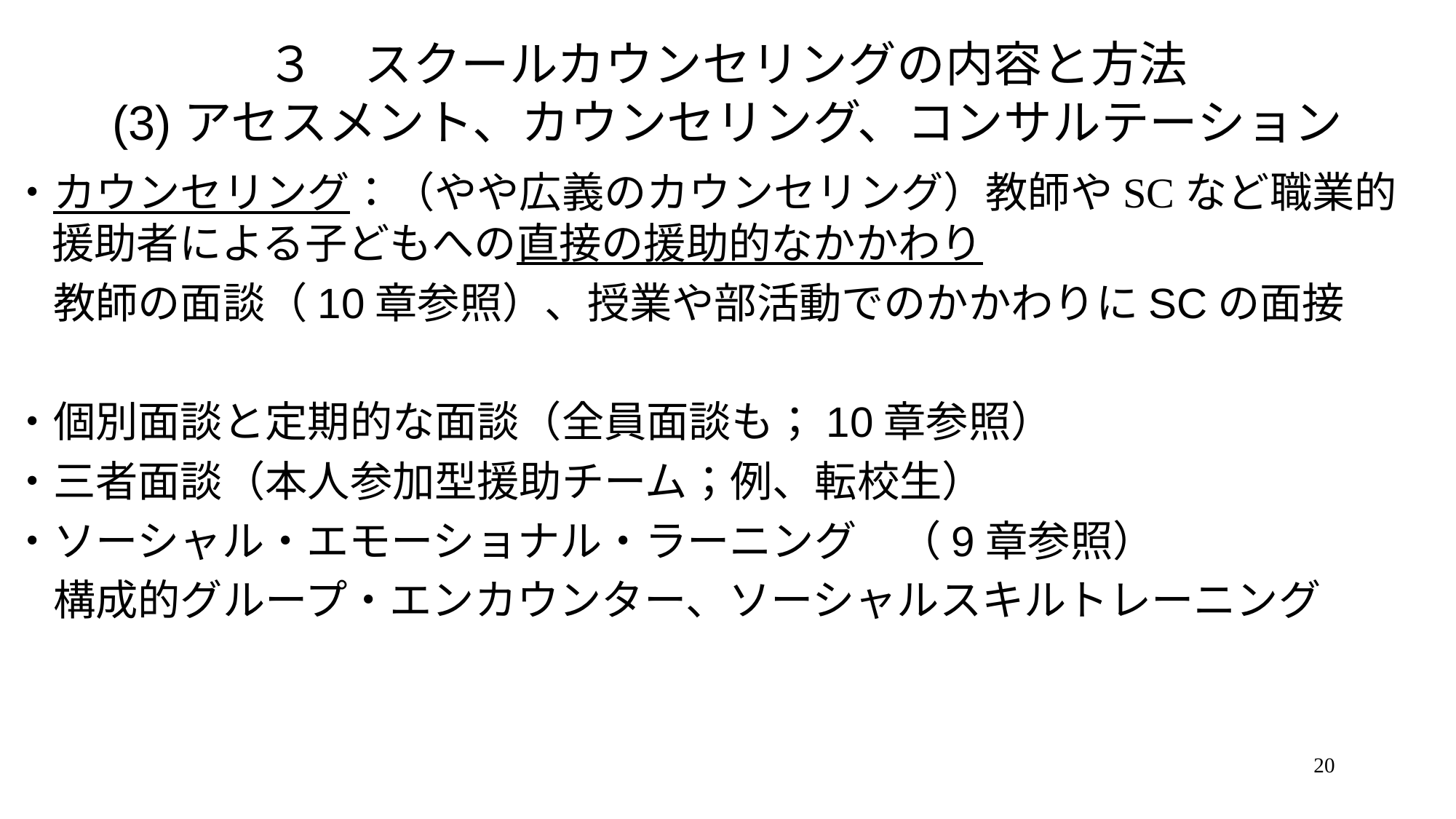

# ３　スクールカウンセリングの内容と方法 (3)アセスメント、カウンセリング、コンサルテーション

・カウンセリング：（やや広義のカウンセリング）教師やSCなど職業的援助者による子どもへの直接の援助的なかかわり
　教師の面談（10章参照）、授業や部活動でのかかわりにSCの面接

・個別面談と定期的な面談（全員面談も；10章参照）
・三者面談（本人参加型援助チーム；例、転校生）
・ソーシャル・エモーショナル・ラーニング　（9章参照）
　構成的グループ・エンカウンター、ソーシャルスキルトレーニング
20